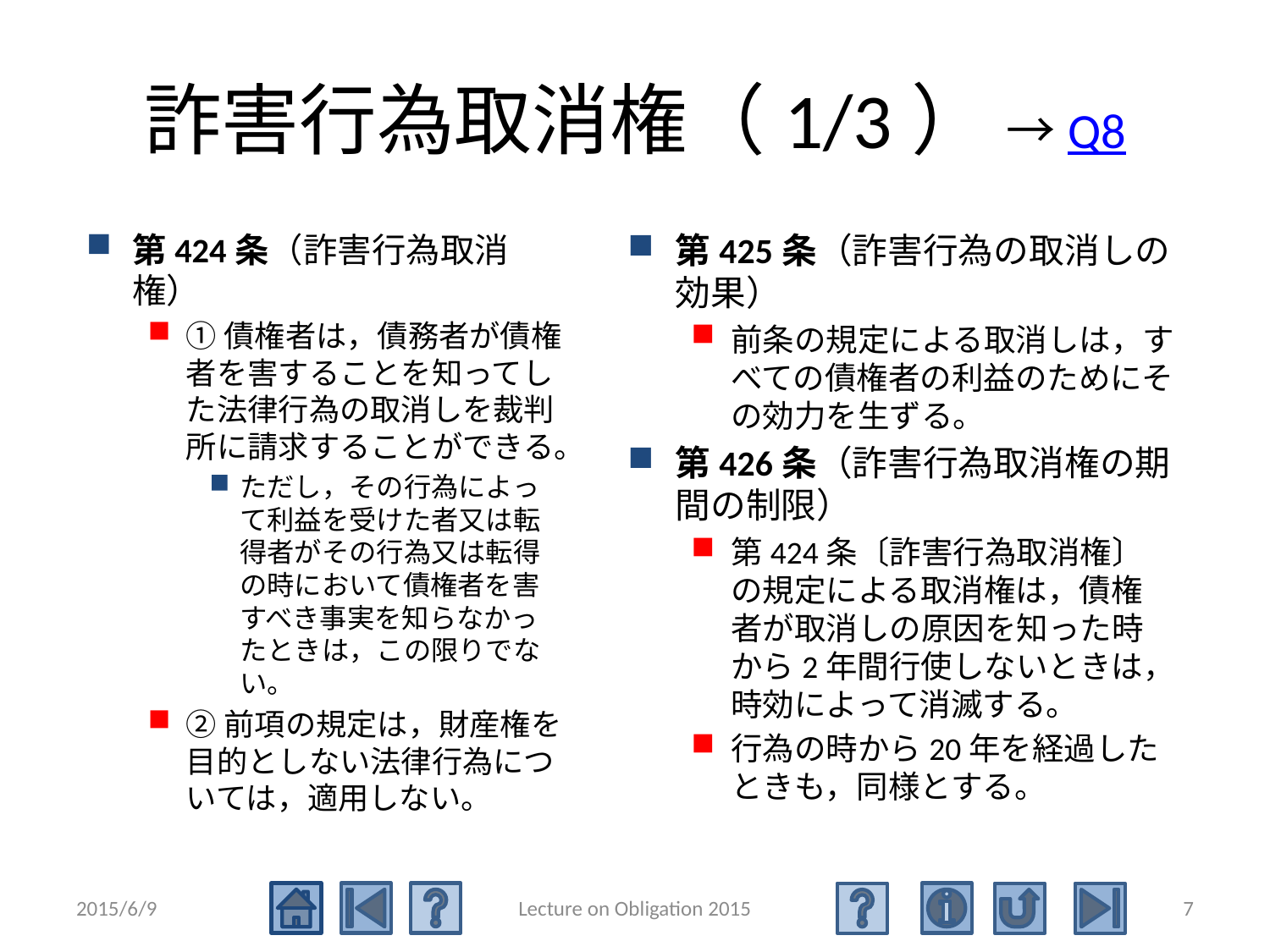

# 詐害行為取消権（1/3） →Q8
第424条（詐害行為取消権）
①債権者は，債務者が債権者を害することを知ってした法律行為の取消しを裁判所に請求することができる。
ただし，その行為によって利益を受けた者又は転得者がその行為又は転得の時において債権者を害すべき事実を知らなかったときは，この限りでない。
②前項の規定は，財産権を目的としない法律行為については，適用しない。
第425条（詐害行為の取消しの効果）
前条の規定による取消しは，すべての債権者の利益のためにその効力を生ずる。
第426条（詐害行為取消権の期間の制限）
第424条〔詐害行為取消権〕の規定による取消権は，債権者が取消しの原因を知った時から2年間行使しないときは，時効によって消滅する。
行為の時から20年を経過したときも，同様とする。
2015/6/9
Lecture on Obligation 2015
7